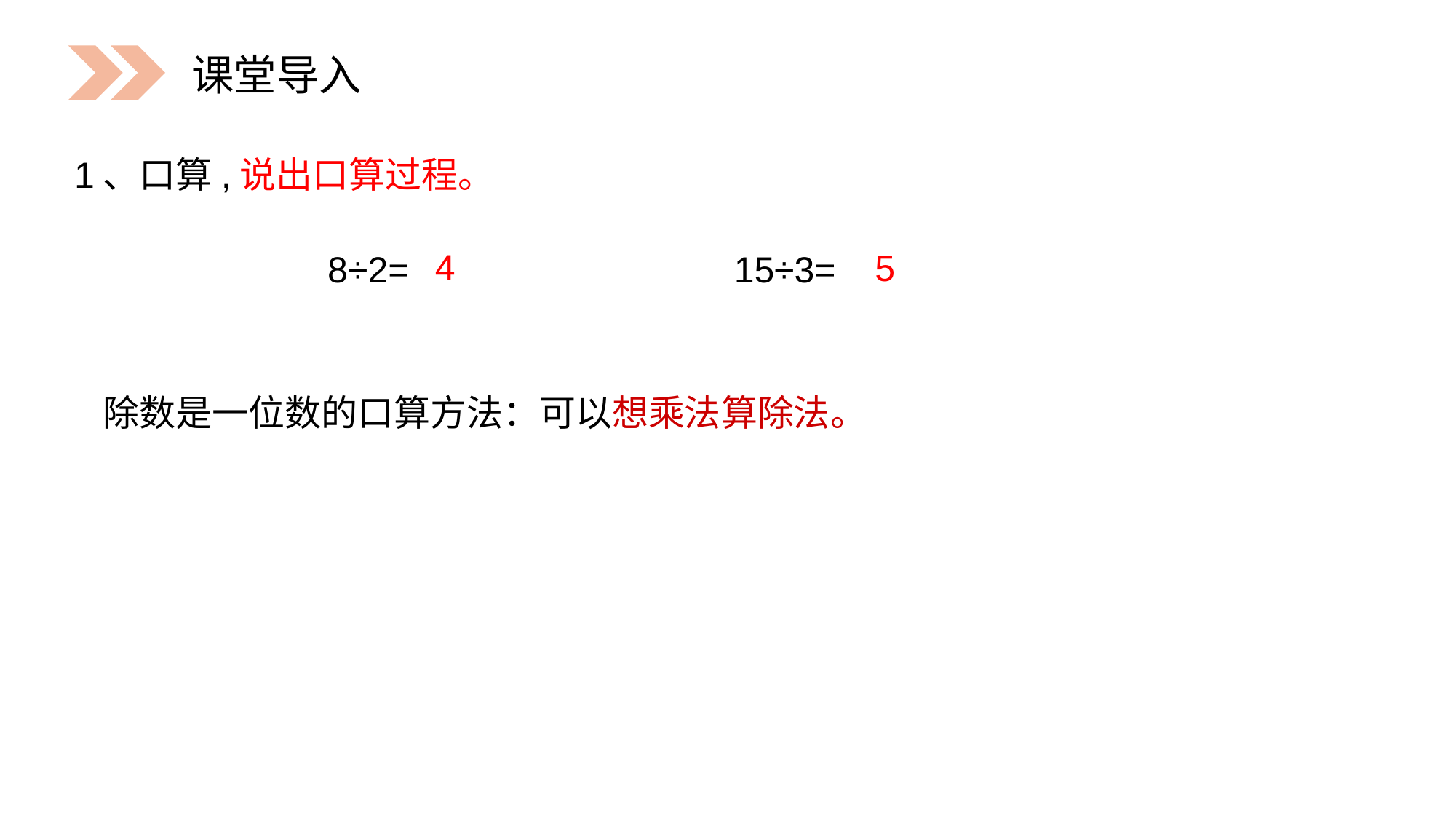

课堂导入
1、口算,说出口算过程。

4
5
8÷2=                                15÷3=

    除数是一位数的口算方法：可以想乘法算除法。